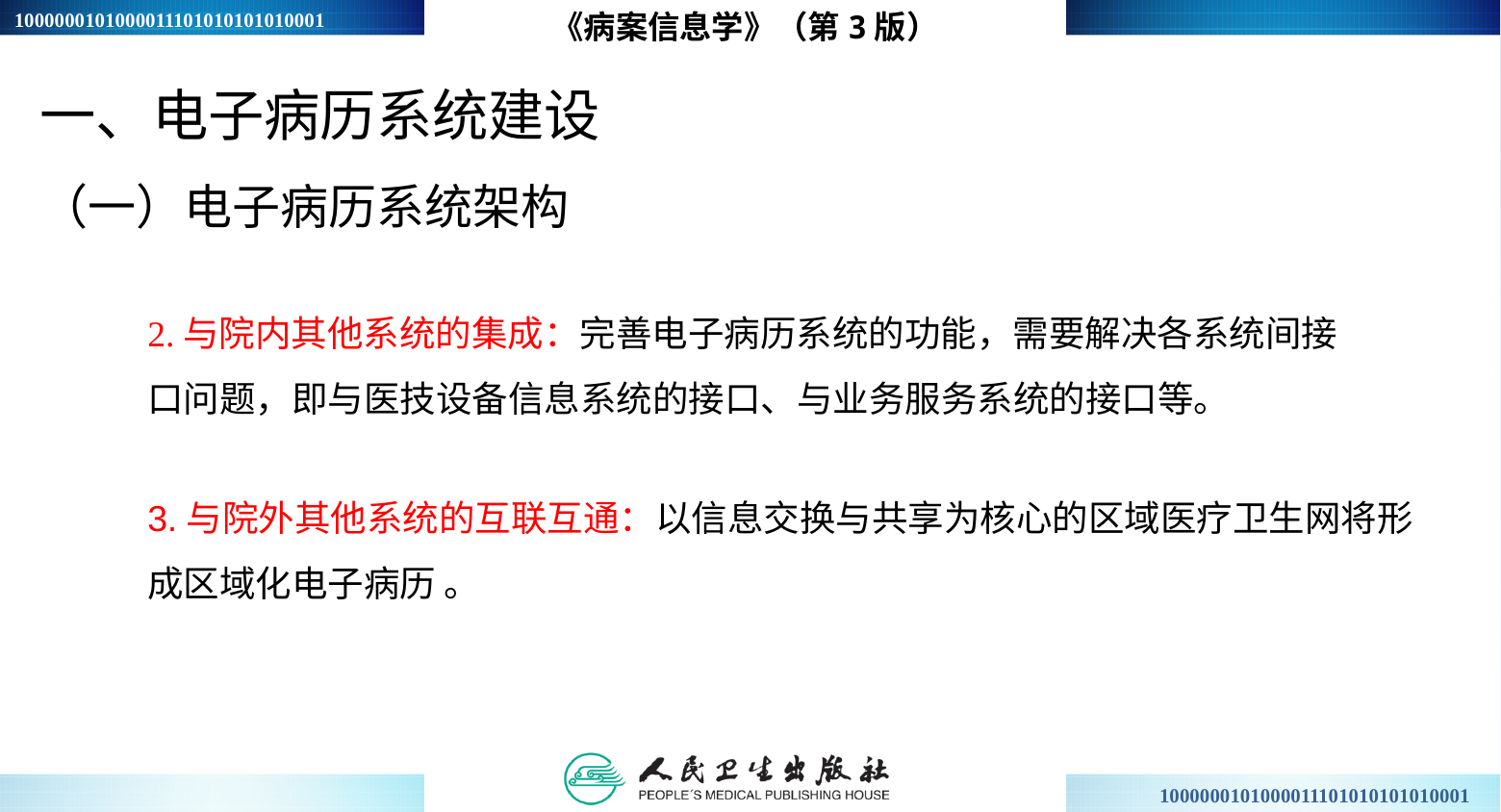

《病案信息学》（第3版）
一、电子病历系统建设
（一）电子病历系统架构
2.与院内其他系统的集成：完善电子病历系统的功能，需要解决各系统间接口问题，即与医技设备信息系统的接口、与业务服务系统的接口等。
3.与院外其他系统的互联互通：以信息交换与共享为核心的区域医疗卫生网将形成区域化电子病历 。